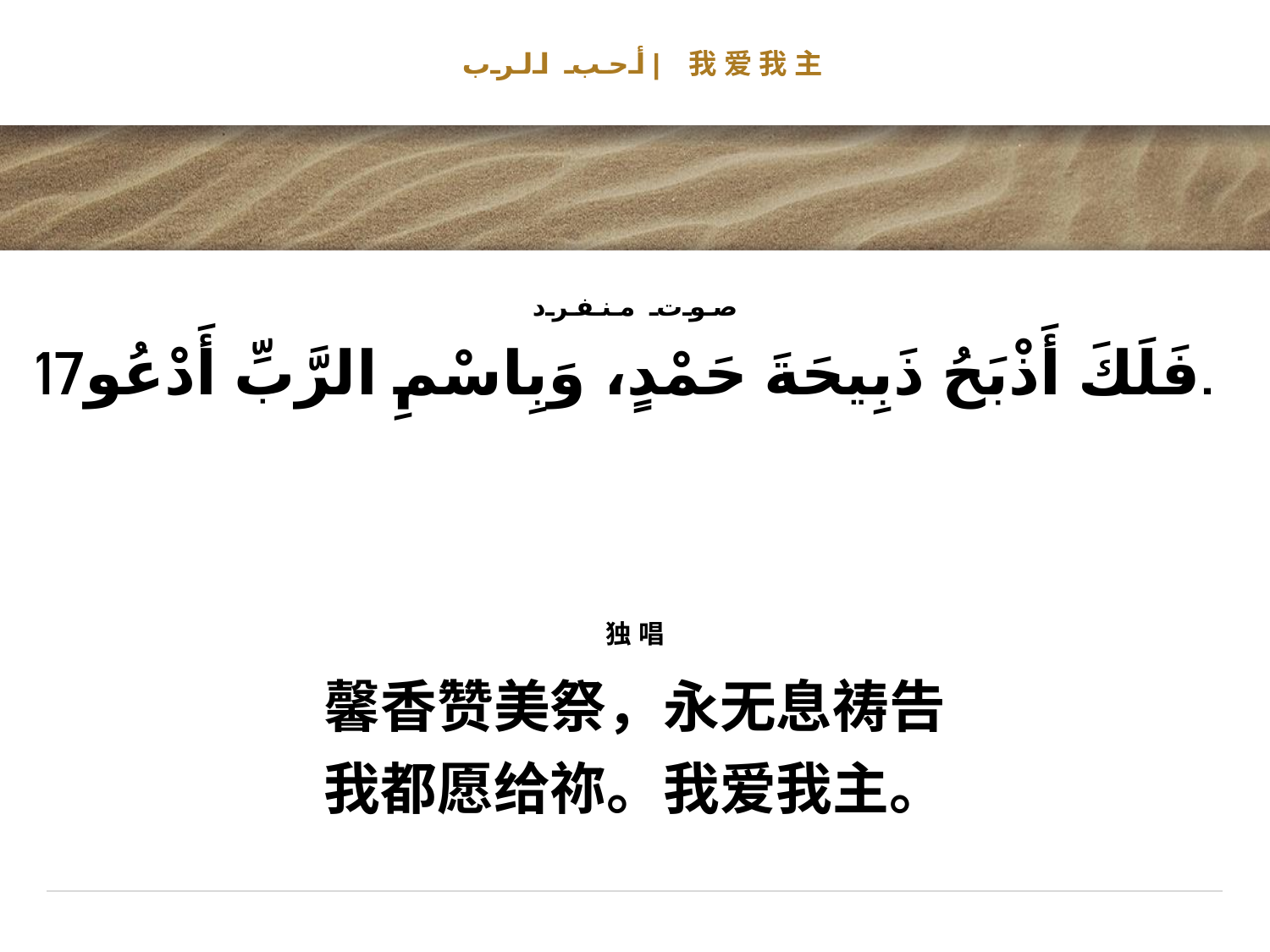

# أحب الرب| 我爱我主
صوت منفرد
17فَلَكَ أَذْبَحُ ذَبِيحَةَ حَمْدٍ، وَبِاسْمِ الرَّبِّ أَدْعُو.
独唱
馨香赞美祭，永无息祷告
我都愿给祢。我爱我主。